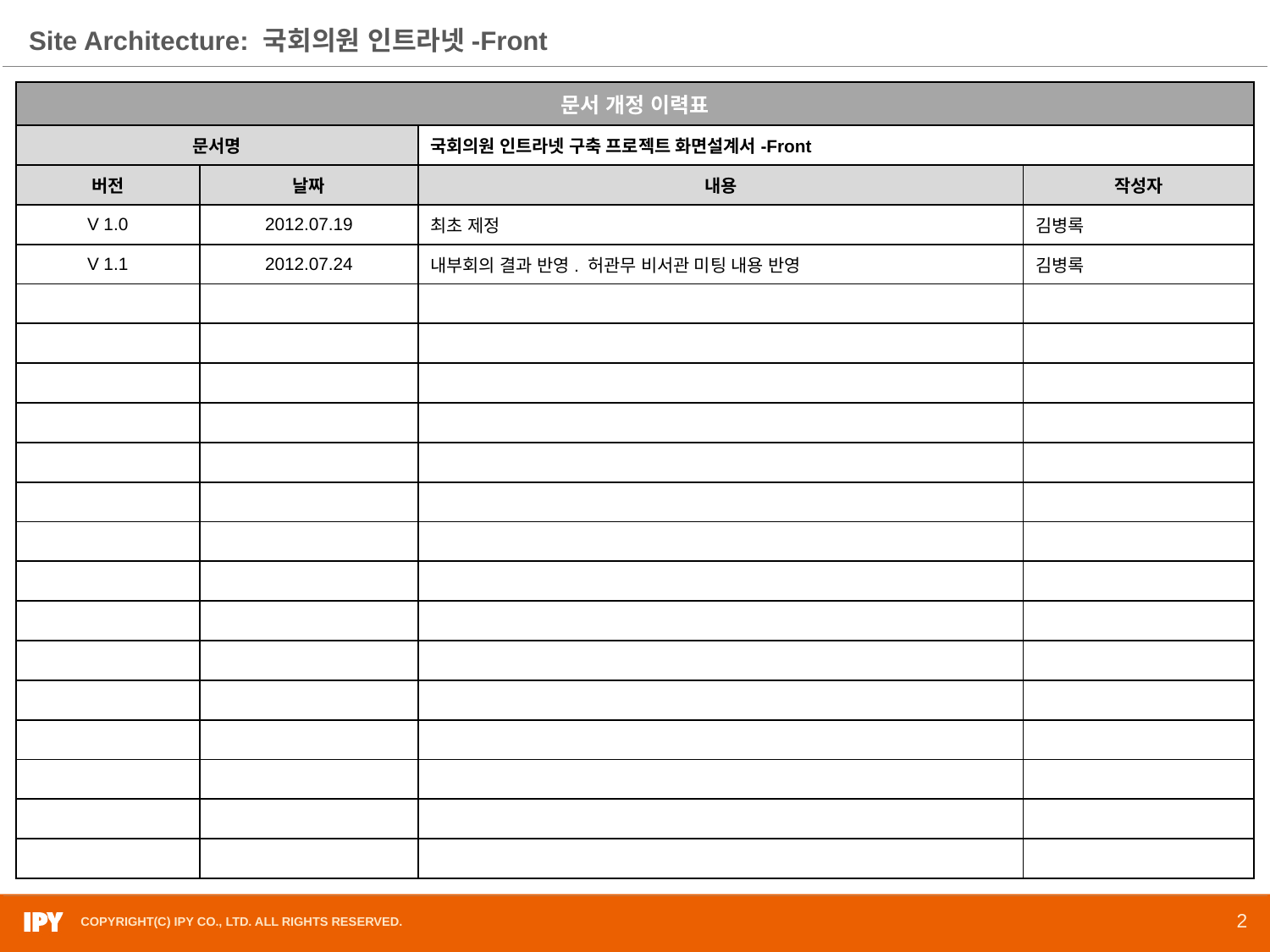

| 문서 개정 이력표 |  |  |  |
| --- | --- | --- | --- |
| 문서명 |  | 국회의원 인트라넷 구축 프로젝트 화면설계서-Front |  |
| 버전 | 날짜 | 내용 | 작성자 |
| V 1.0 | 2012.07.19 | 최초 제정 | 김병록 |
| V 1.1 | 2012.07.24 | 내부회의 결과 반영. 허관무 비서관 미팅 내용 반영 | 김병록 |
|  |  |  |  |
|  |  |  |  |
|  |  |  |  |
|  |  |  |  |
|  |  |  |  |
|  |  |  |  |
|  |  |  |  |
|  |  |  |  |
|  |  |  |  |
|  |  |  |  |
|  |  |  |  |
|  |  |  |  |
|  |  |  |  |
|  |  |  |  |
|  |  |  |  |
2